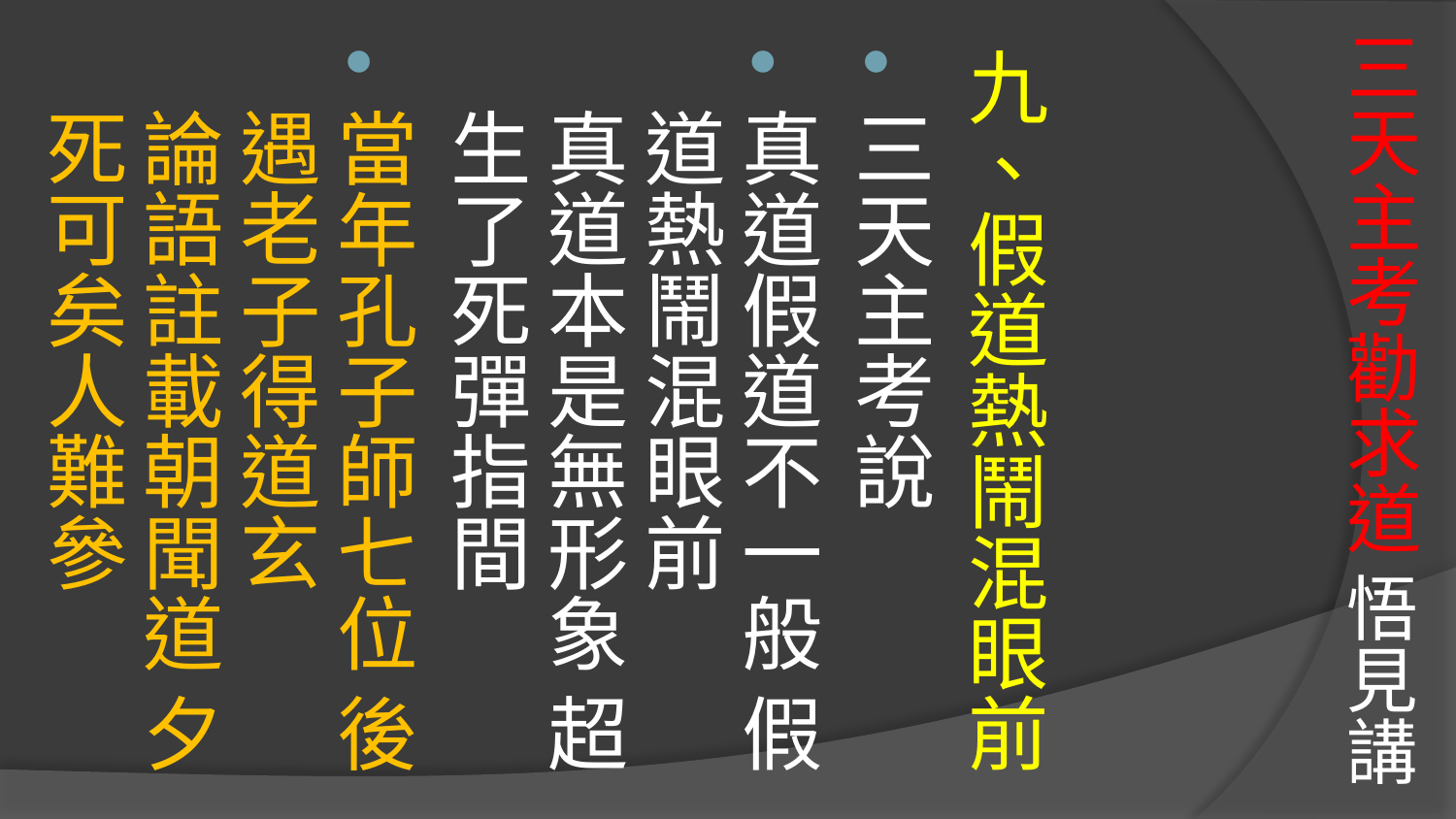

# 三天主考勸求道 悟見講
九、假道熱鬧混眼前
三天主考說
真道假道不一般 假道熱鬧混眼前
真道本是無形象 超生了死彈指間
當年孔子師七位 後遇老子得道玄
論語註載朝聞道 夕死可矣人難參